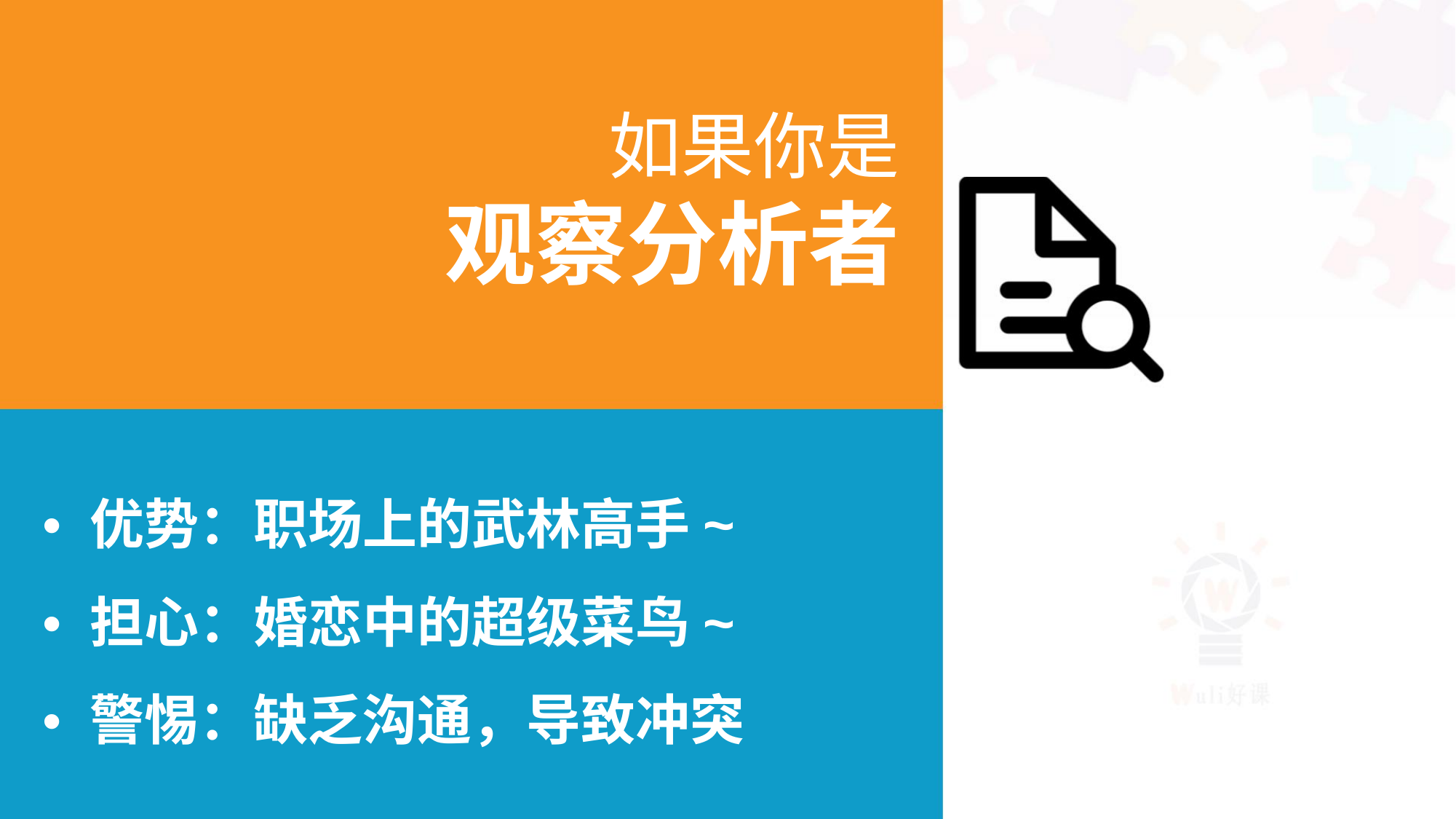

如果你是
观察分析者
• 优势：职场上的武林高手~
• 担心：婚恋中的超级菜鸟~
• 警惕：缺乏沟通，导致冲突